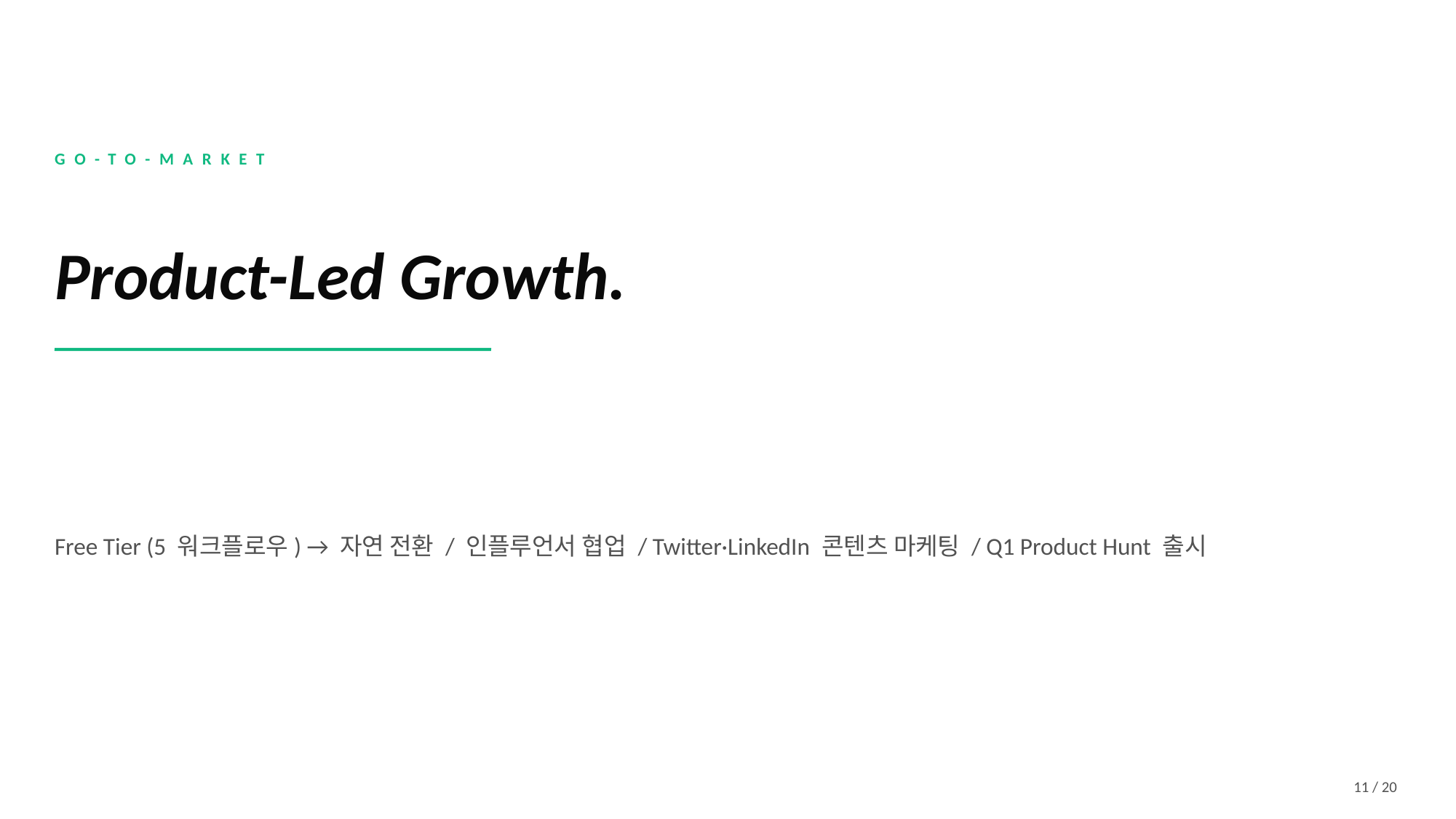

GO-TO-MARKET
Product-Led Growth.

Free Tier (5 워크플로우) → 자연 전환 / 인플루언서 협업 / Twitter·LinkedIn 콘텐츠 마케팅 / Q1 Product Hunt 출시
11 / 20